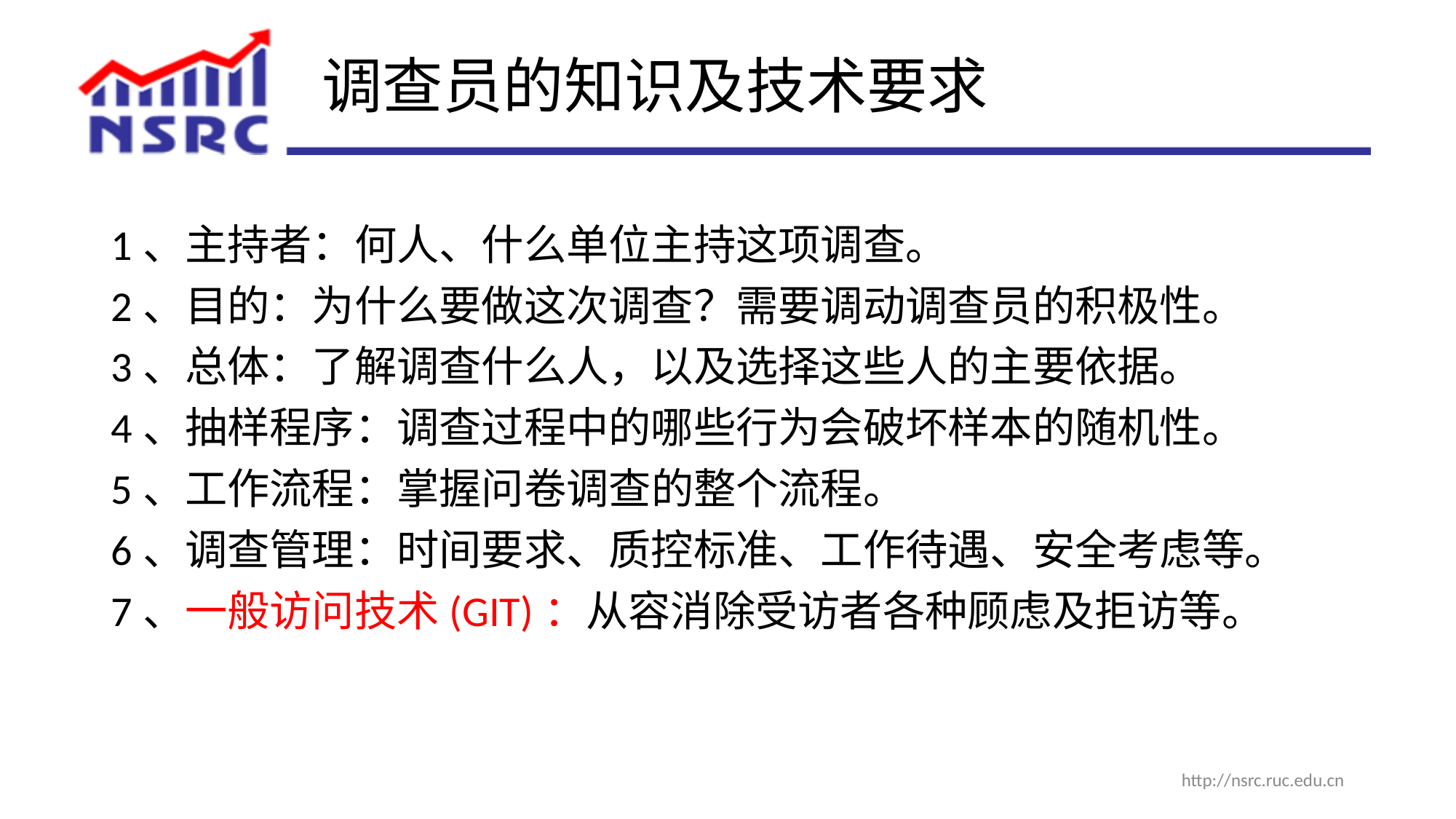

# 调查员的知识及技术要求
1、主持者：何人、什么单位主持这项调查。
2、目的：为什么要做这次调查？需要调动调查员的积极性。
3、总体：了解调查什么人，以及选择这些人的主要依据。
4、抽样程序：调查过程中的哪些行为会破坏样本的随机性。
5、工作流程：掌握问卷调查的整个流程。
6、调查管理：时间要求、质控标准、工作待遇、安全考虑等。
7、一般访问技术(GIT)：从容消除受访者各种顾虑及拒访等。